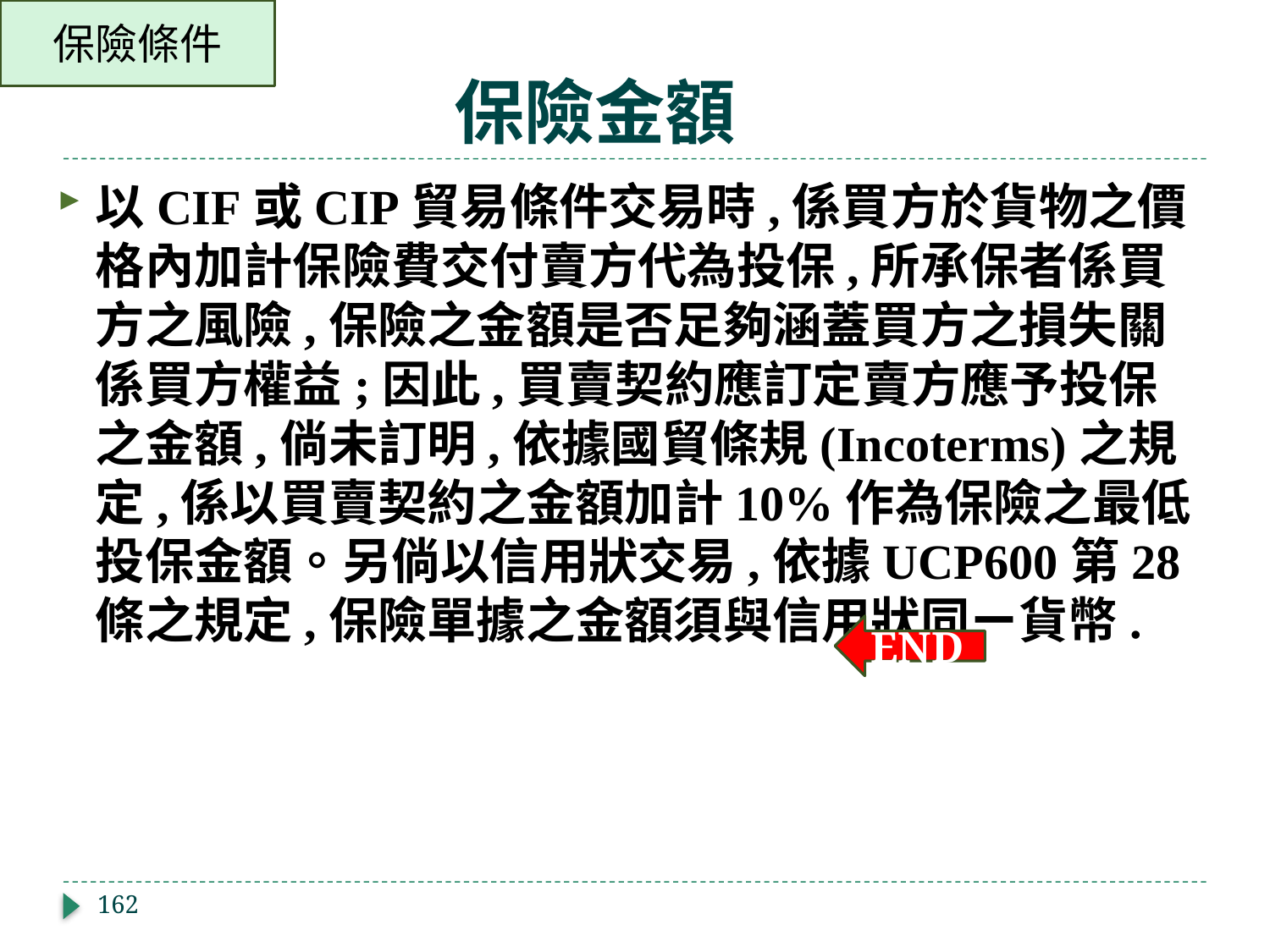

保險條件
# 保險金額
以CIF或CIP貿易條件交易時,係買方於貨物之價格內加計保險費交付賣方代為投保,所承保者係買方之風險,保險之金額是否足夠涵蓋買方之損失關係買方權益;因此,買賣契約應訂定賣方應予投保之金額,倘未訂明,依據國貿條規(Incoterms)之規定,係以買賣契約之金額加計10%作為保險之最低投保金額。另倘以信用狀交易,依據UCP600第28條之規定,保險單據之金額須與信用狀同ㄧ貨幣.
END
162